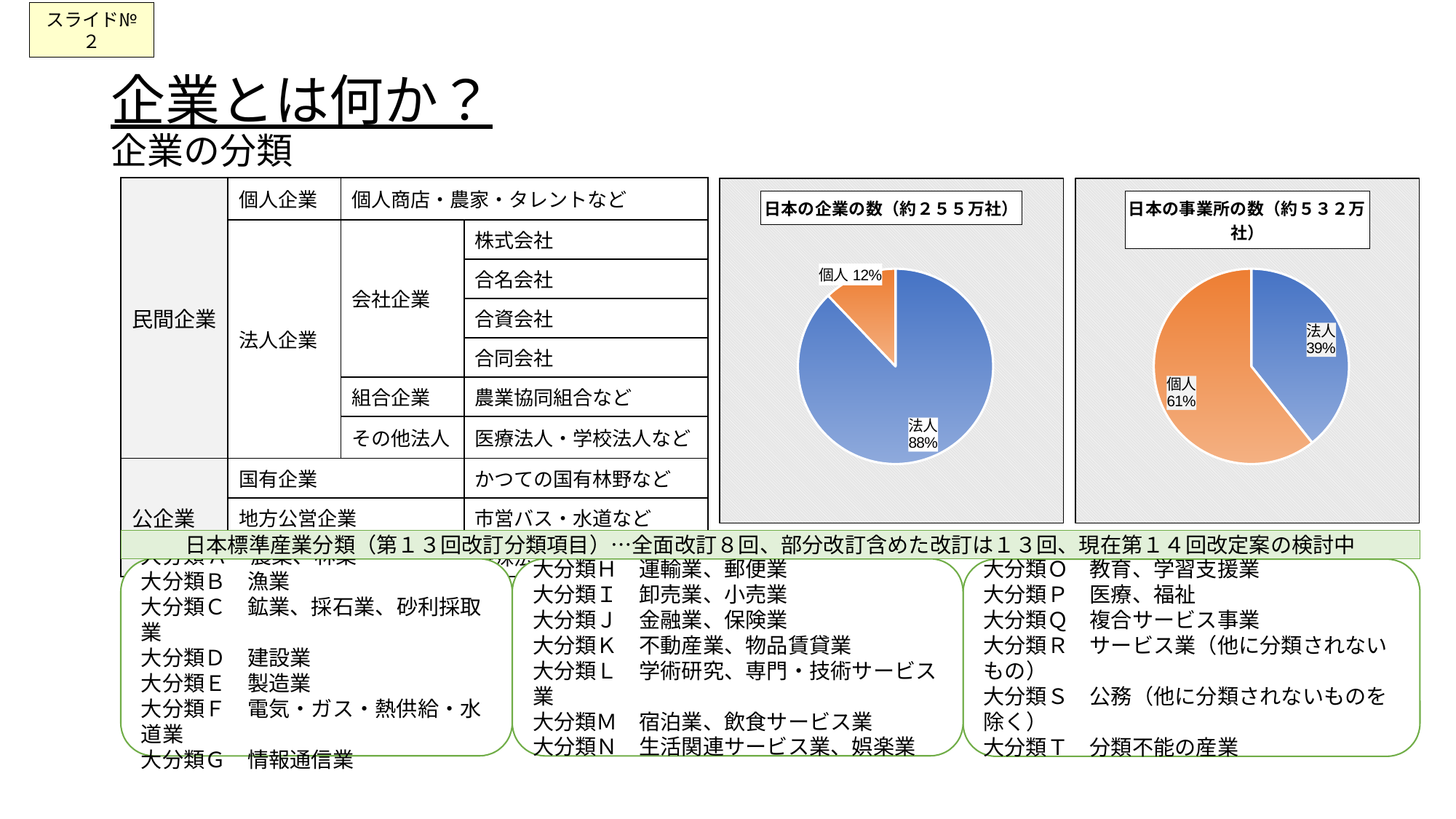

スライド№２
# 企業とは何か？ 企業の分類

### Chart: 日本の事業所の数（約５３２万社）

| Category | 日本の事業所の数 |
|---|---|
| 法人 | 209.0 |
| 個人 | 323.0 |
| 民間企業 | 個人企業 | 個人商店・農家・タレントなど |  |
| --- | --- | --- | --- |
|  | 法人企業 | 会社企業 | 株式会社 |
|  |  |  | 合名会社 |
|  |  |  | 合資会社 |
|  |  |  | 合同会社 |
|  |  | 組合企業 | 農業協同組合など |
|  |  | その他法人 | 医療法人・学校法人など |
| 公企業 | 国有企業 |  | かつての国有林野など |
|  | 地方公営企業 |  | 市営バス・水道など |
|  | 独立行政法人など |  | 特殊法人など |

### Chart: 日本の企業の数（約２５５万社）

| Category | 日本の企業の数 |
|---|---|
| 法人 | 221.8 |
| 個人 | 30.6 |
日本標準産業分類（第１３回改訂分類項目）…全面改訂８回、部分改訂含めた改訂は１３回、現在第１４回改定案の検討中
大分類A　農業、林業
大分類Ｂ　漁業
大分類Ｃ　鉱業、採石業、砂利採取業
大分類Ｄ　建設業
大分類Ｅ　製造業
大分類Ｆ　電気・ガス・熱供給・水道業
大分類Ｇ　情報通信業
大分類Ｈ　運輸業、郵便業
大分類Ｉ　卸売業、小売業
大分類Ｊ　金融業、保険業
大分類Ｋ　不動産業、物品賃貸業
大分類Ｌ　学術研究、専門・技術サービス業
大分類Ｍ　宿泊業、飲食サービス業
大分類Ｎ　生活関連サービス業、娯楽業
大分類Ｏ　教育、学習支援業
大分類Ｐ　医療、福祉
大分類Ｑ　複合サービス事業
大分類Ｒ　サービス業（他に分類されないもの）
大分類Ｓ　公務（他に分類されないものを除く）
大分類Ｔ　分類不能の産業